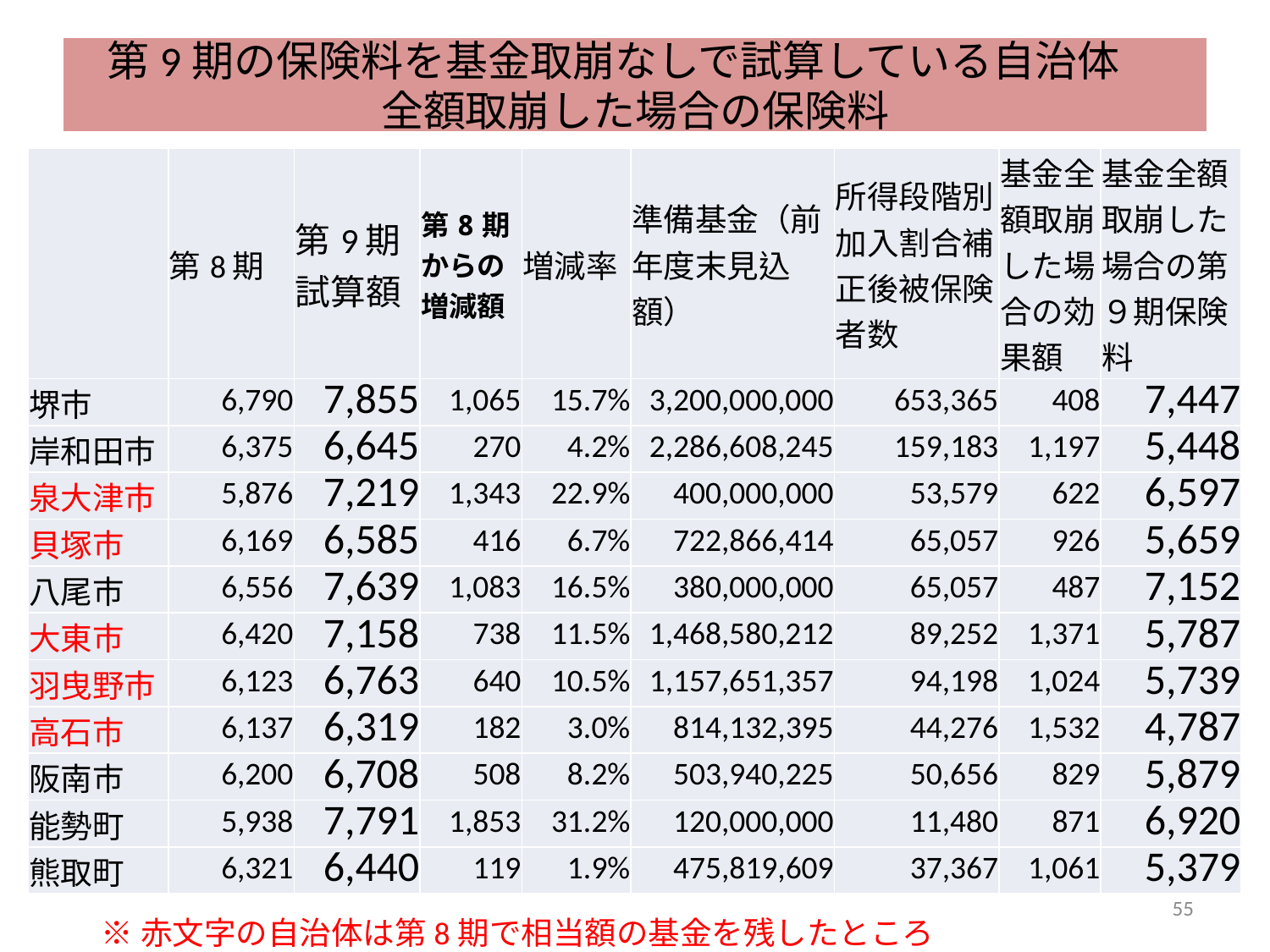

# 第9期の保険料を基金取崩なしで試算している自治体　 全額取崩した場合の保険料
|  | 第8期 | 第9期試算額 | 第8期からの増減額 | 増減率 | 準備基金（前年度末見込額） | 所得段階別加入割合補正後被保険者数 | 基金全額取崩した場合の効果額 | 基金全額取崩した場合の第９期保険料 |
| --- | --- | --- | --- | --- | --- | --- | --- | --- |
| 堺市 | 6,790 | 7,855 | 1,065 | 15.7% | 3,200,000,000 | 653,365 | 408 | 7,447 |
| 岸和田市 | 6,375 | 6,645 | 270 | 4.2% | 2,286,608,245 | 159,183 | 1,197 | 5,448 |
| 泉大津市 | 5,876 | 7,219 | 1,343 | 22.9% | 400,000,000 | 53,579 | 622 | 6,597 |
| 貝塚市 | 6,169 | 6,585 | 416 | 6.7% | 722,866,414 | 65,057 | 926 | 5,659 |
| 八尾市 | 6,556 | 7,639 | 1,083 | 16.5% | 380,000,000 | 65,057 | 487 | 7,152 |
| 大東市 | 6,420 | 7,158 | 738 | 11.5% | 1,468,580,212 | 89,252 | 1,371 | 5,787 |
| 羽曳野市 | 6,123 | 6,763 | 640 | 10.5% | 1,157,651,357 | 94,198 | 1,024 | 5,739 |
| 高石市 | 6,137 | 6,319 | 182 | 3.0% | 814,132,395 | 44,276 | 1,532 | 4,787 |
| 阪南市 | 6,200 | 6,708 | 508 | 8.2% | 503,940,225 | 50,656 | 829 | 5,879 |
| 能勢町 | 5,938 | 7,791 | 1,853 | 31.2% | 120,000,000 | 11,480 | 871 | 6,920 |
| 熊取町 | 6,321 | 6,440 | 119 | 1.9% | 475,819,609 | 37,367 | 1,061 | 5,379 |
55
※赤文字の自治体は第8期で相当額の基金を残したところ